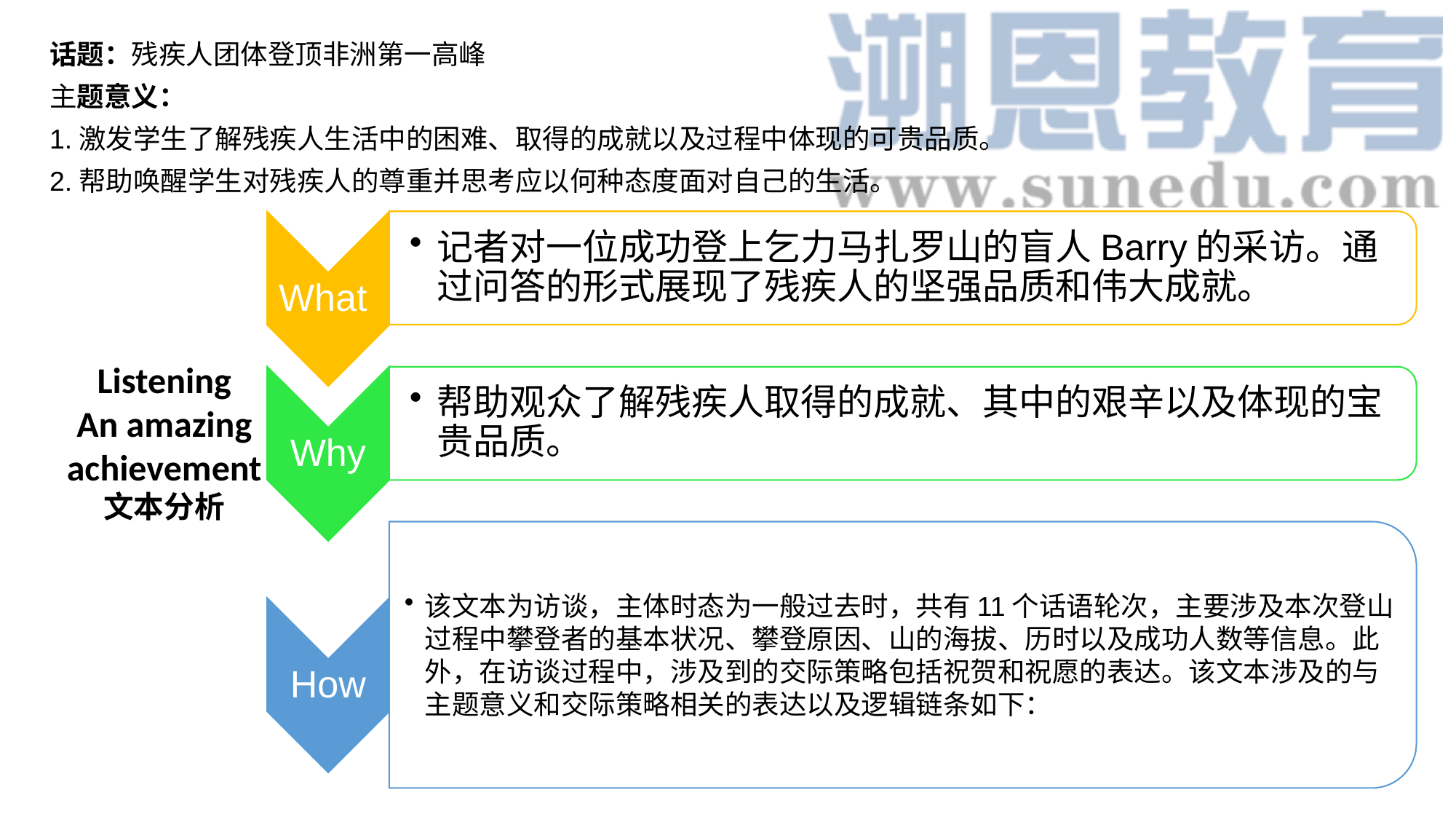

话题：残疾人团体登顶非洲第一高峰
主题意义：
1.激发学生了解残疾人生活中的困难、取得的成就以及过程中体现的可贵品质。
2.帮助唤醒学生对残疾人的尊重并思考应以何种态度面对自己的生活。
What
记者对一位成功登上乞力马扎罗山的盲人Barry的采访。通过问答的形式展现了残疾人的坚强品质和伟大成就。
Why
帮助观众了解残疾人取得的成就、其中的艰辛以及体现的宝贵品质。
How
该文本为访谈，主体时态为一般过去时，共有11个话语轮次，主要涉及本次登山过程中攀登者的基本状况、攀登原因、山的海拔、历时以及成功人数等信息。此外，在访谈过程中，涉及到的交际策略包括祝贺和祝愿的表达。该文本涉及的与主题意义和交际策略相关的表达以及逻辑链条如下：
Listening
An amazing achievement
文本分析